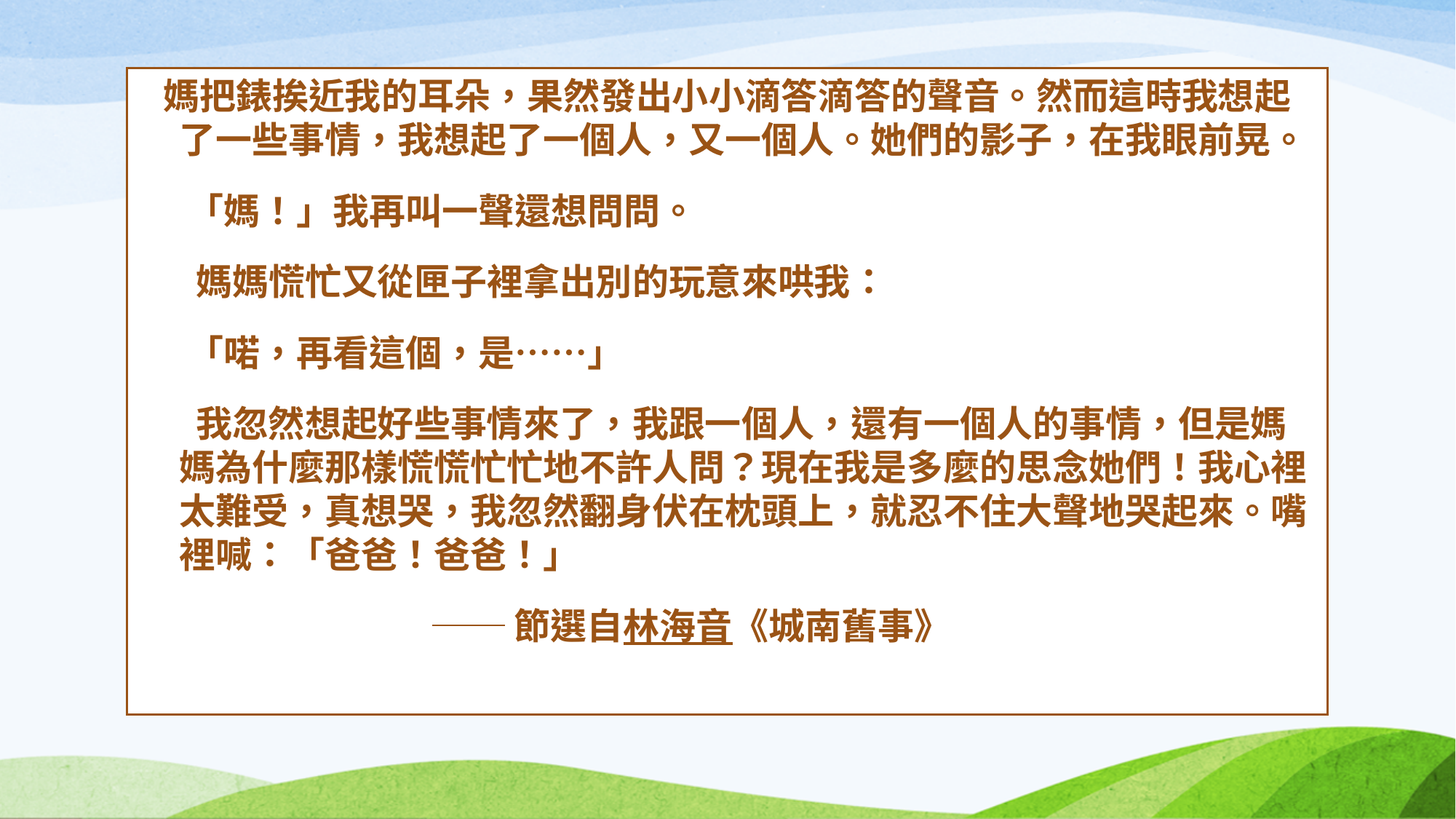

媽把錶挨近我的耳朵，果然發出小小滴答滴答的聲音。然而這時我想起了一些事情，我想起了一個人，又一個人。她們的影子，在我眼前晃。
     「媽！」我再叫一聲還想問問。
      媽媽慌忙又從匣子裡拿出別的玩意來哄我：
     「喏，再看這個，是……」
      我忽然想起好些事情來了，我跟一個人，還有一個人的事情，但是媽媽為什麼那樣慌慌忙忙地不許人問？現在我是多麼的思念她們！我心裡太難受，真想哭，我忽然翻身伏在枕頭上，就忍不住大聲地哭起來。嘴裡喊：「爸爸！爸爸！」
                                    ──節選自林海音《城南舊事》